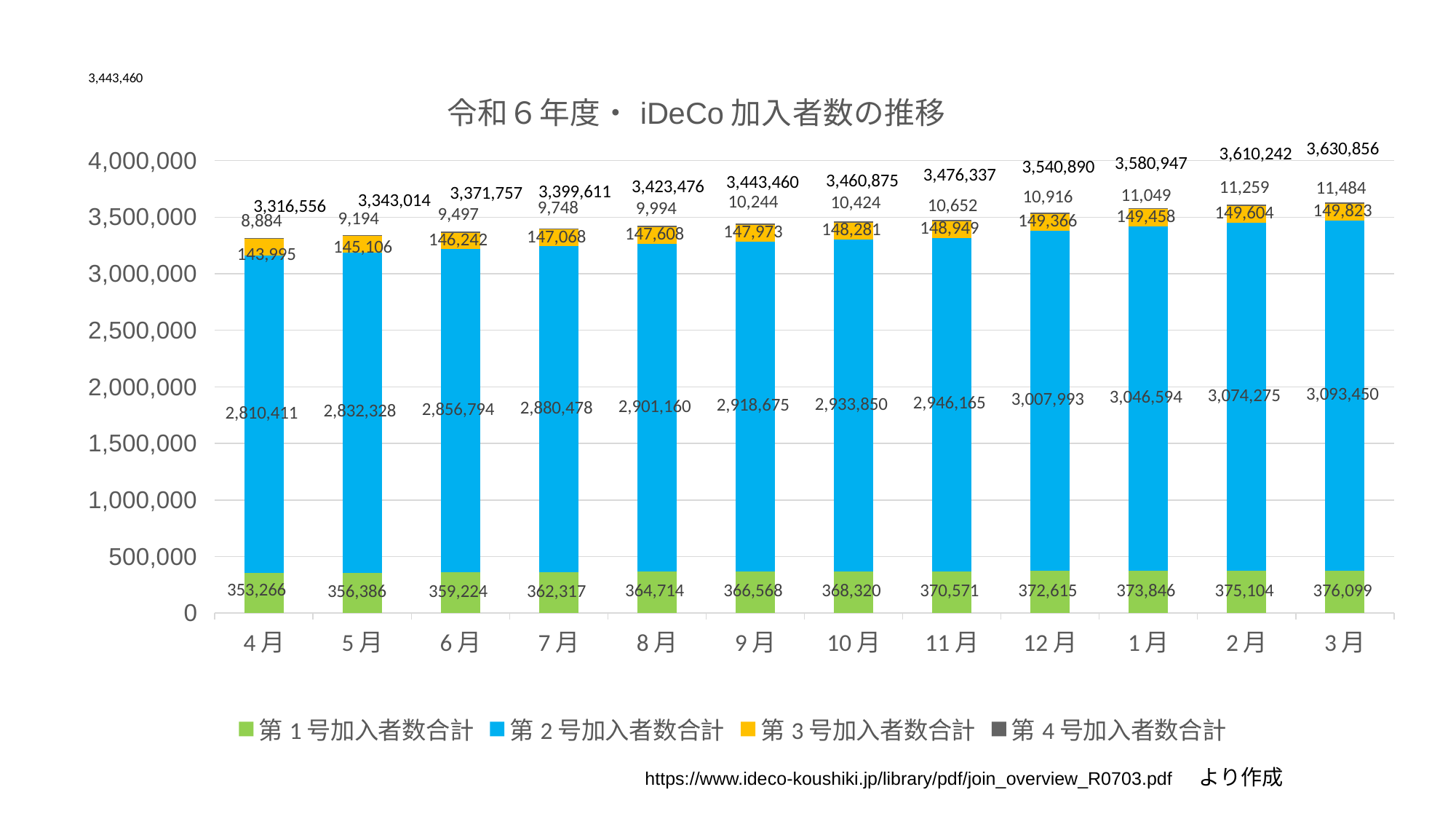

### Chart: 令和６年度・iDeCo加入者数の推移

| Category | 第1号加入者数合計 | 第2号加入者数合計 | 第3号加入者数合計 | 第4号加入者数合計 |
|---|---|---|---|---|
| 4月 | 353266.0 | 2810411.0 | 143995.0 | 8884.0 |
| 5月 | 356386.0 | 2832328.0 | 145106.0 | 9194.0 |
| 6月 | 359224.0 | 2856794.0 | 146242.0 | 9497.0 |
| 7月 | 362317.0 | 2880478.0 | 147068.0 | 9748.0 |
| 8月 | 364714.0 | 2901160.0 | 147608.0 | 9994.0 |
| 9月 | 366568.0 | 2918675.0 | 147973.0 | 10244.0 |
| 10月 | 368320.0 | 2933850.0 | 148281.0 | 10424.0 |
| 11月 | 370571.0 | 2946165.0 | 148949.0 | 10652.0 |
| 12月 | 372615.0 | 3007993.0 | 149366.0 | 10916.0 |
| 1月 | 373846.0 | 3046594.0 | 149458.0 | 11049.0 |
| 2月 | 375104.0 | 3074275.0 | 149604.0 | 11259.0 |
| 3月 | 376099.0 | 3093450.0 | 149823.0 | 11484.0 |
https://www.ideco-koushiki.jp/library/pdf/join_overview_R0703.pdf　より作成